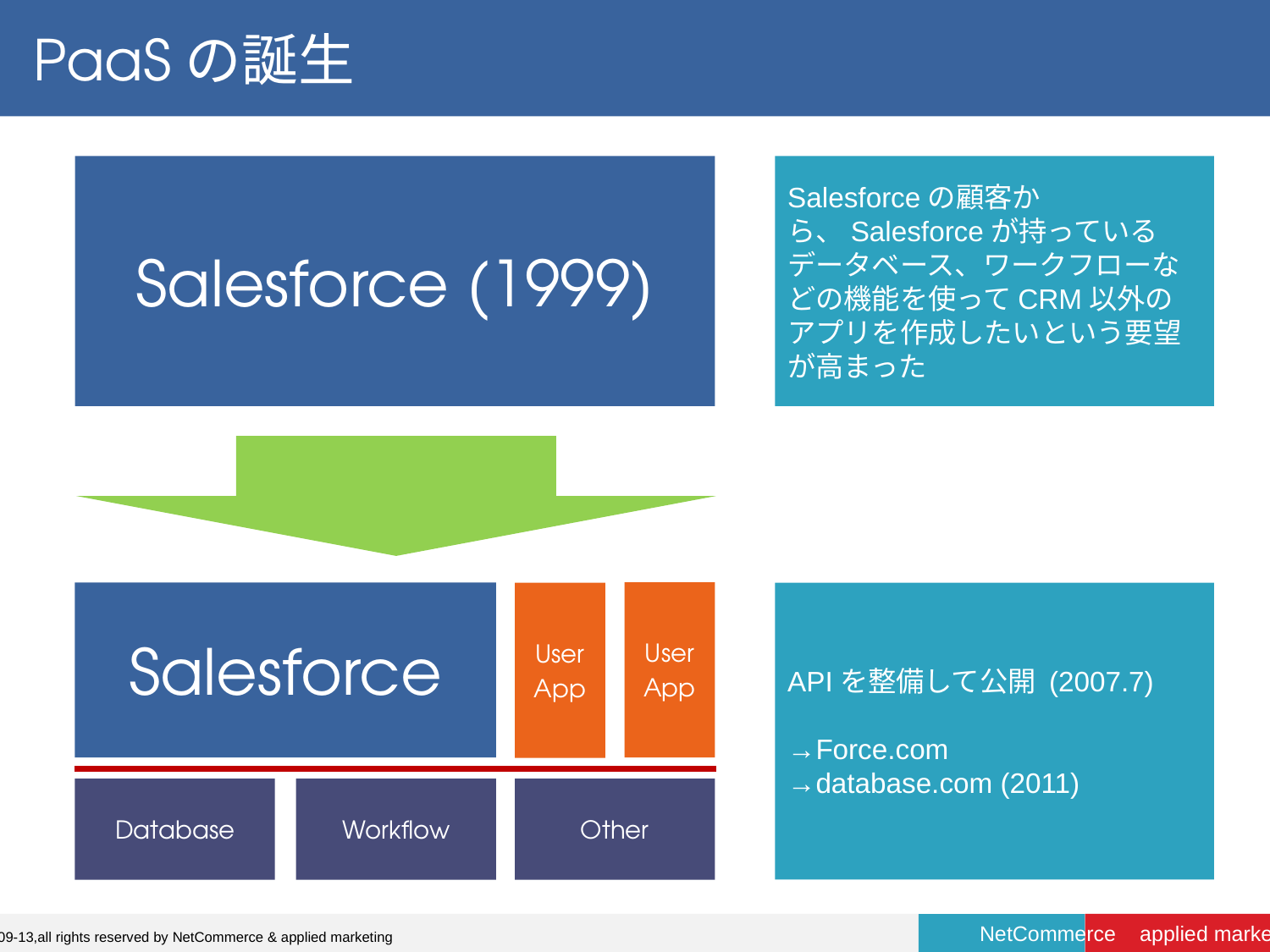

# PaaSの誕生
Salesforce (1999)
Salesforceの顧客から、Salesforceが持っているデータベース、ワークフローなどの機能を使ってCRM以外のアプリを作成したいという要望が高まった

Salesforce
Workflow
Database
Other
User
App
APIを整備して公開 (2007.7)

→Force.com
→database.com (2011)
User
App